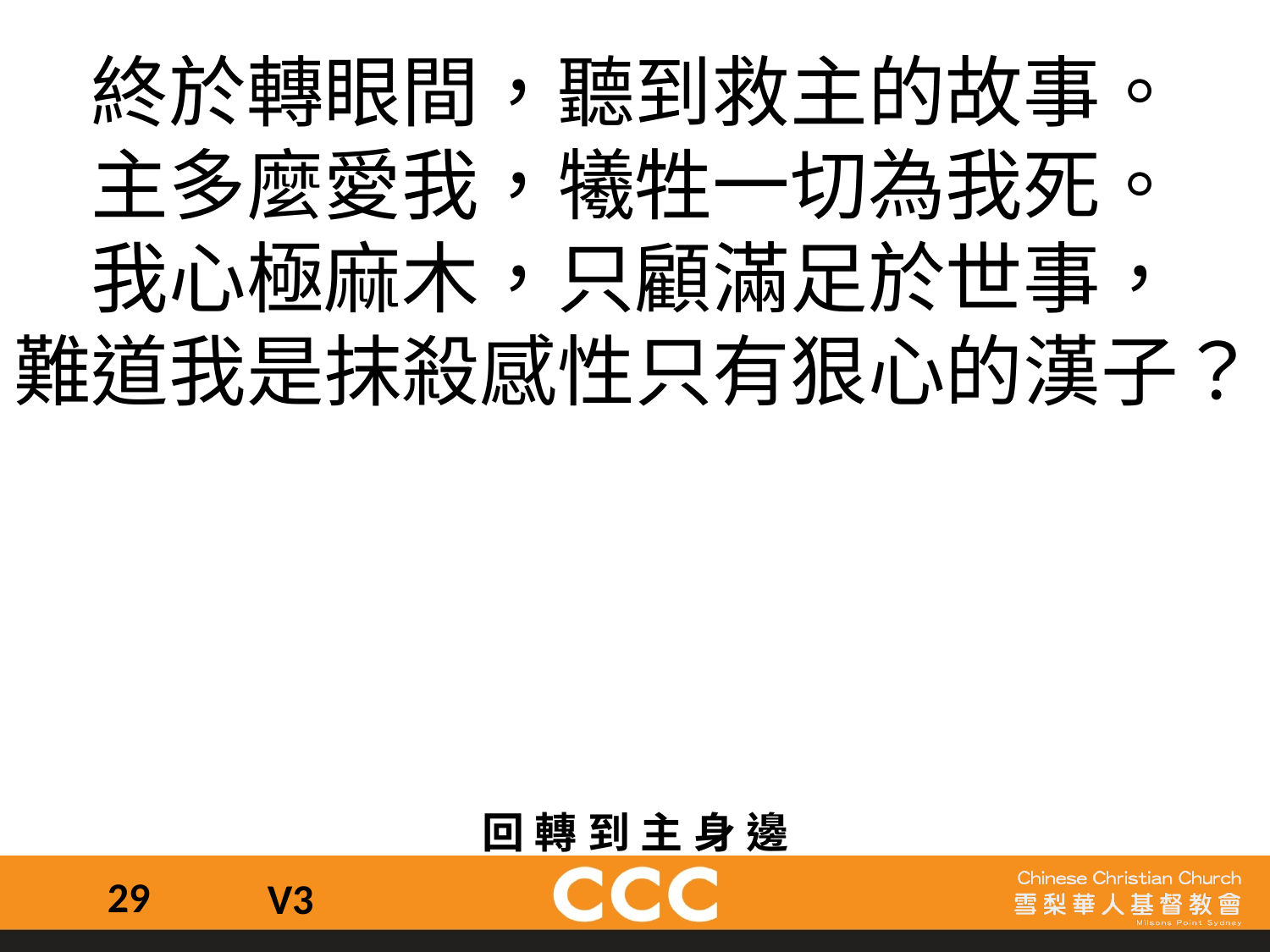

終於轉眼間，聽到救主的故事。
主多麼愛我，犧牲一切為我死。
我心極麻木，只顧滿足於世事，
難道我是抹殺感性只有狠心的漢子？
回轉到主身邊
29
V3